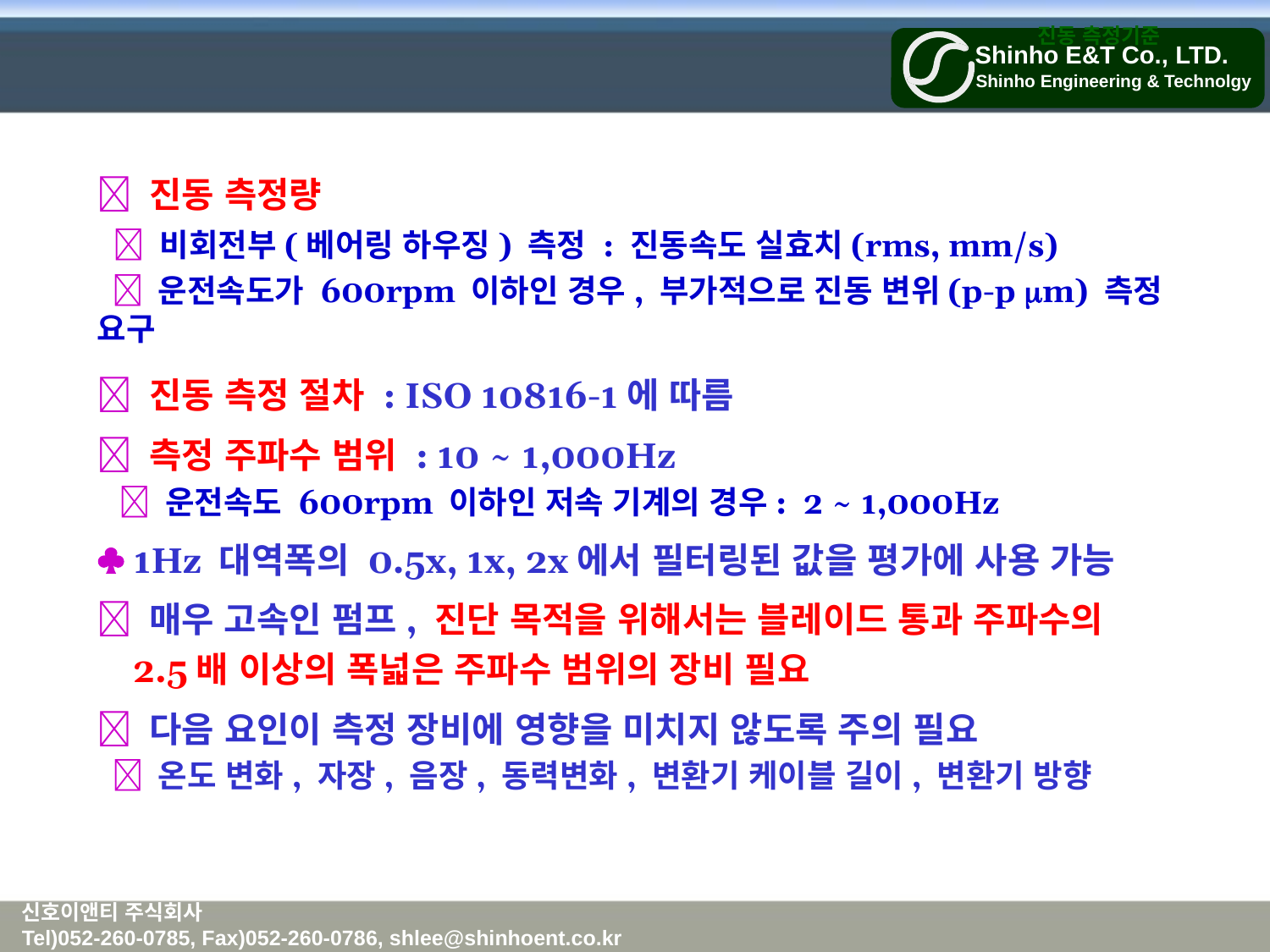

진동 측정기준
♣ 진동 측정량
  • 비회전부(베어링 하우징) 측정 : 진동속도 실효치(rms, mm/s)
  • 운전속도가 600rpm 이하인 경우, 부가적으로 진동 변위(p-p μm) 측정 요구

♣ 진동 측정 절차 : ISO 10816-1에 따름
♣ 측정 주파수 범위 : 10 ~ 1,000Hz
   • 운전속도 600rpm 이하인 저속 기계의 경우:  2 ~ 1,000Hz
♣ 1Hz 대역폭의 0.5x, 1x, 2x에서 필터링된 값을 평가에 사용 가능
♣ 매우 고속인 펌프, 진단 목적을 위해서는 블레이드 통과 주파수의
    2.5배 이상의 폭넓은 주파수 범위의 장비 필요
♣ 다음 요인이 측정 장비에 영향을 미치지 않도록 주의 필요
  • 온도 변화, 자장, 음장, 동력변화, 변환기 케이블 길이, 변환기 방향